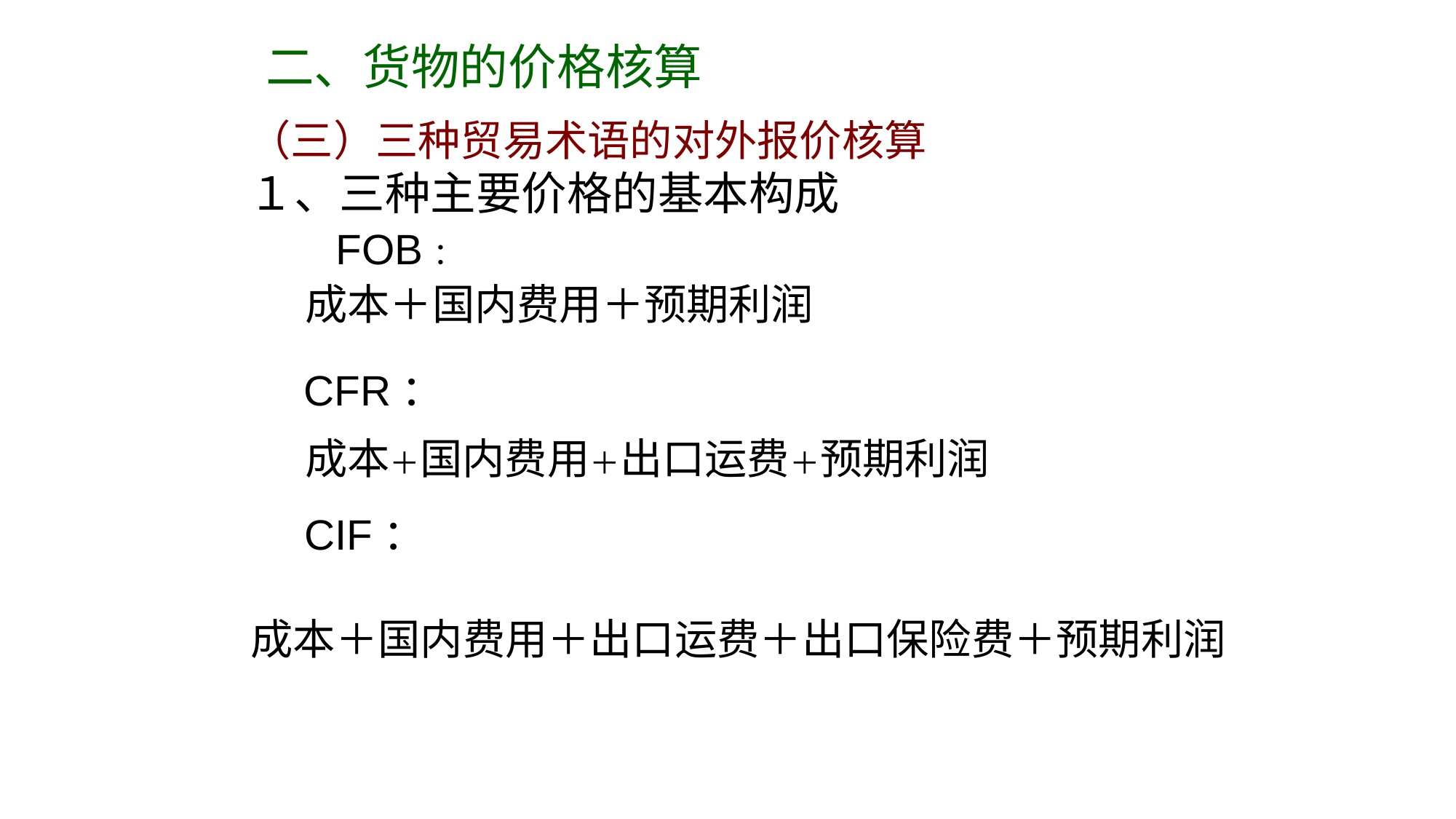

二、货物的价格核算
（三）三种贸易术语的对外报价核算
１、三种主要价格的基本构成
  　FOB：
    成本＋国内费用＋预期利润
    CFR：
    成本＋国内费用＋出口运费＋预期利润
    CIF：
 成本＋国内费用＋出口运费＋出口保险费＋预期利润